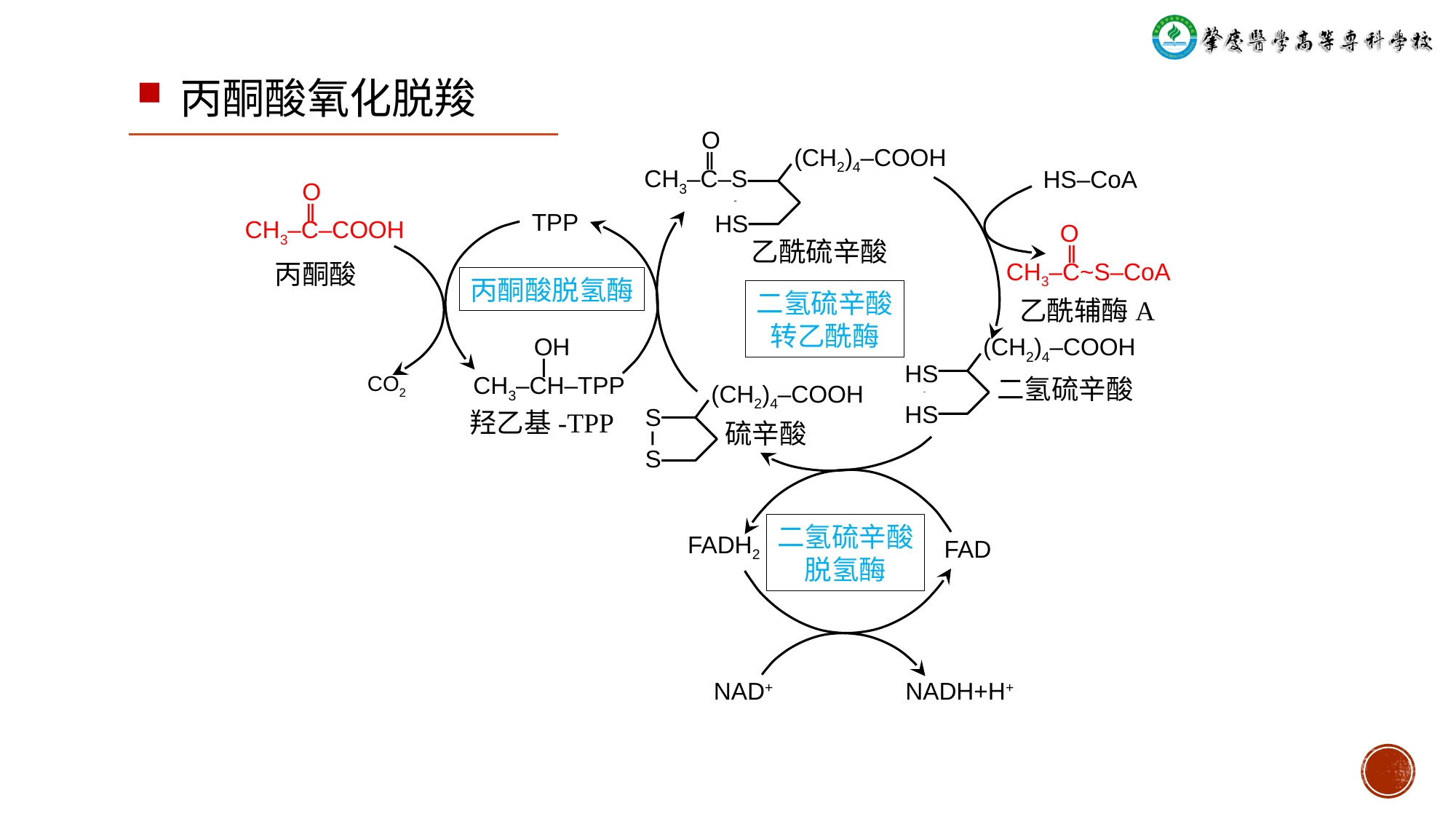

# 丙酮酸氧化脱羧
         O
         ǁ
CH3‒C‒S
(CH2)4‒COOH

HS
HS‒CoA

         O
         ǁ
CH3‒C‒COOH

TPP

        O
         ǁ
CH3‒C~S‒CoA
乙酰硫辛酸

丙酮酸
丙酮酸脱氢酶
二氢硫辛酸
转乙酰酶
乙酰辅酶A
(CH2)4‒COOH
HS

HS
         OH
          ⅼ
CH3‒CH‒TPP
CO2
二氢硫辛酸

(CH2)4‒COOH
S

S

羟乙基-TPP
硫辛酸

二氢硫辛酸
脱氢酶
FADH2
FAD

NAD+
NADH+H+